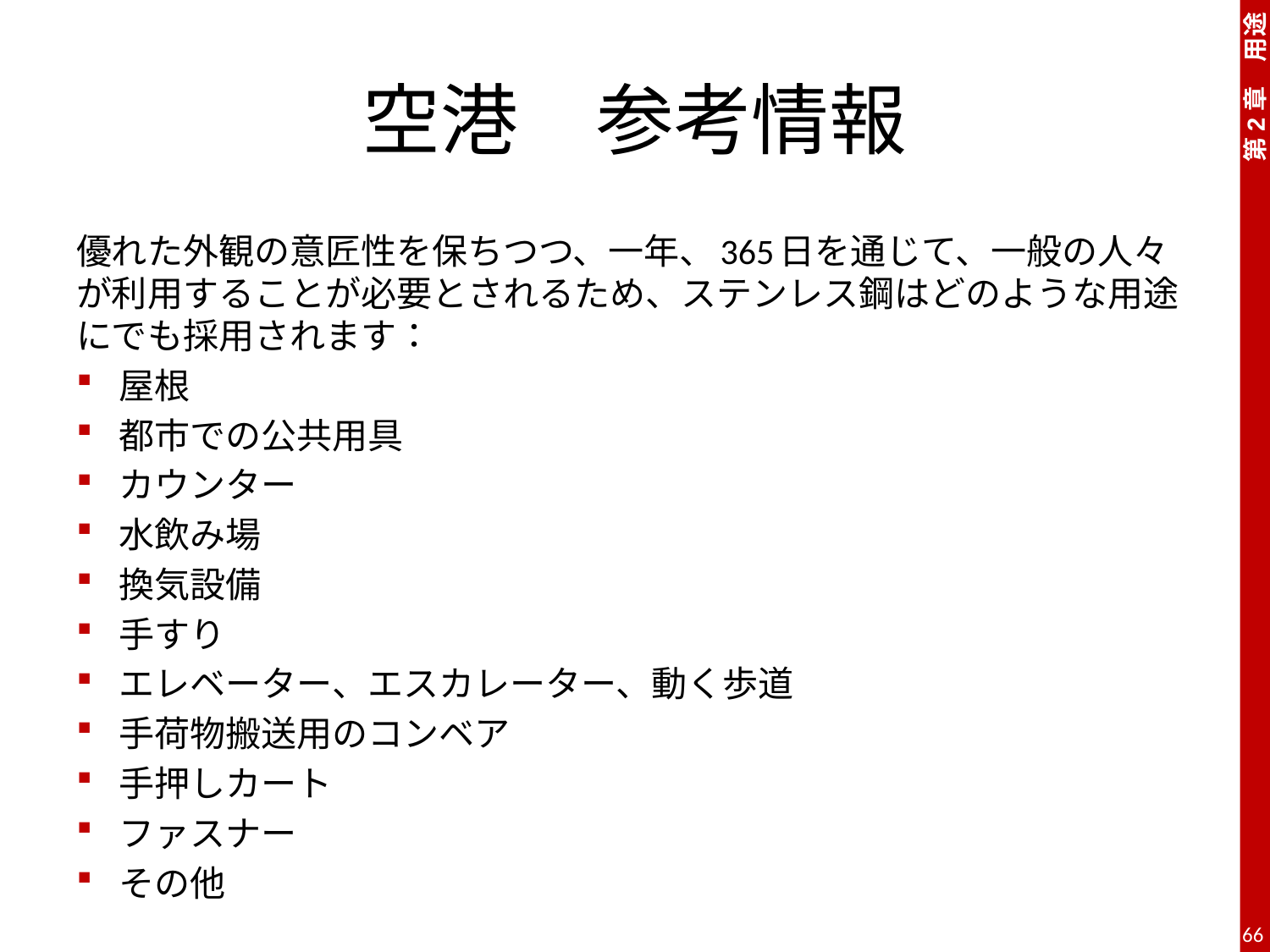

# 空港　参考情報
優れた外観の意匠性を保ちつつ、一年、365日を通じて、一般の人々が利用することが必要とされるため、ステンレス鋼はどのような用途にでも採用されます：
屋根
都市での公共用具
カウンター
水飲み場
換気設備
手すり
エレベーター、エスカレーター、動く歩道
手荷物搬送用のコンベア
手押しカート
ファスナー
その他
66